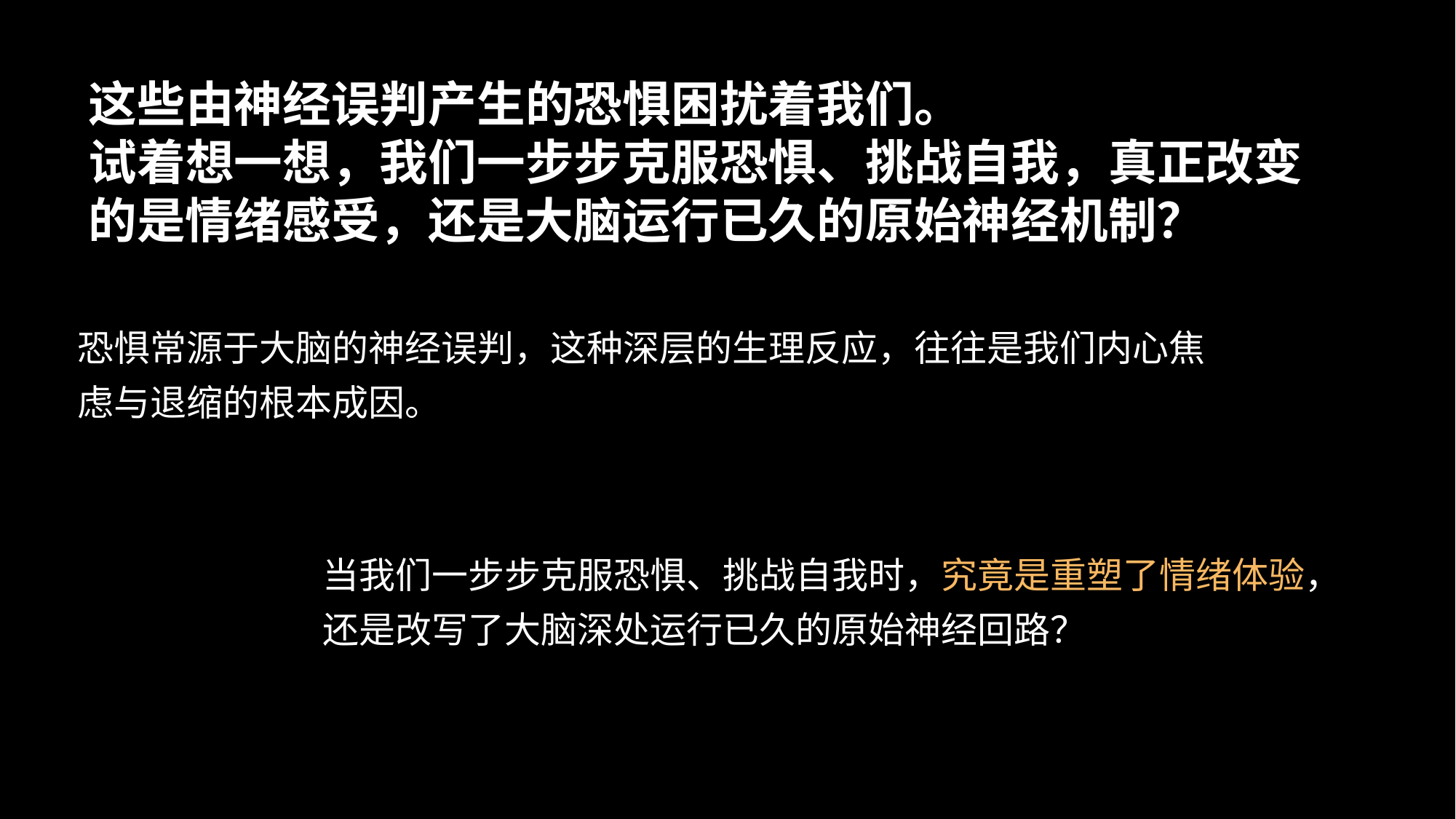

这些由神经误判产生的恐惧困扰着我们。
试着想一想，我们一步步克服恐惧、挑战自我，真正改变的是情绪感受，还是大脑运行已久的原始神经机制？

恐惧常源于大脑的神经误判，这种深层的生理反应，往往是我们内心焦虑与退缩的根本成因。
当我们一步步克服恐惧、挑战自我时，究竟是重塑了情绪体验，
还是改写了大脑深处运行已久的原始神经回路？
深入探索恐惧的生理根源，在挑战自我的过程中，探寻大脑与情绪的深层联结。